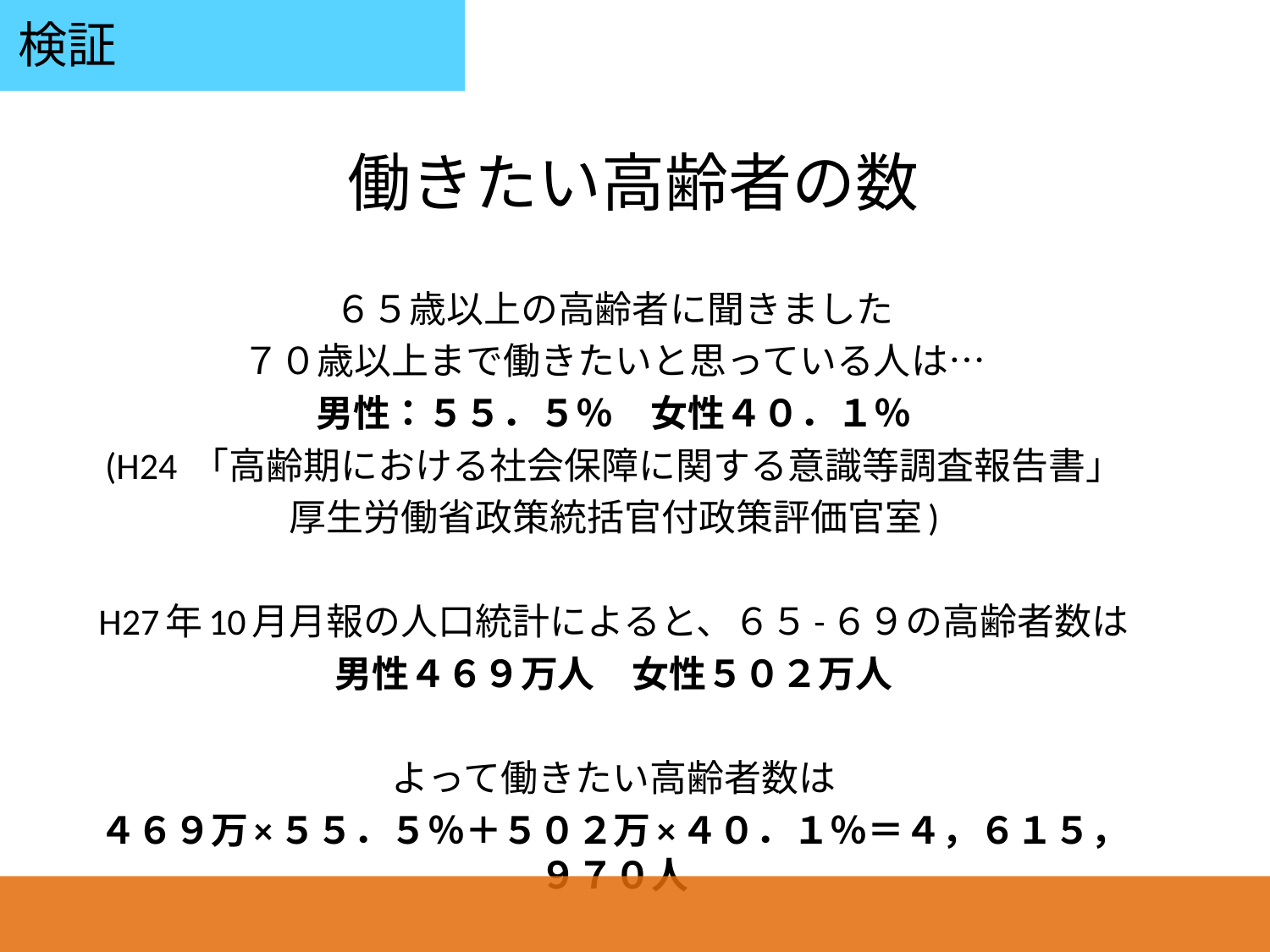

検証
働きたい高齢者の数

６５歳以上の高齢者に聞きました
７０歳以上まで働きたいと思っている人は…
男性：５５．５％　女性４０．１％
(H24 「高齢期における社会保障に関する意識等調査報告書」
厚生労働省政策統括官付政策評価官室)

H27年10月月報の人口統計によると、６５-６９の高齢者数は
男性４６９万人　女性５０２万人

よって働きたい高齢者数は
４６９万×５５．５％＋５０２万×４０．１％＝４，６１５，９７０人